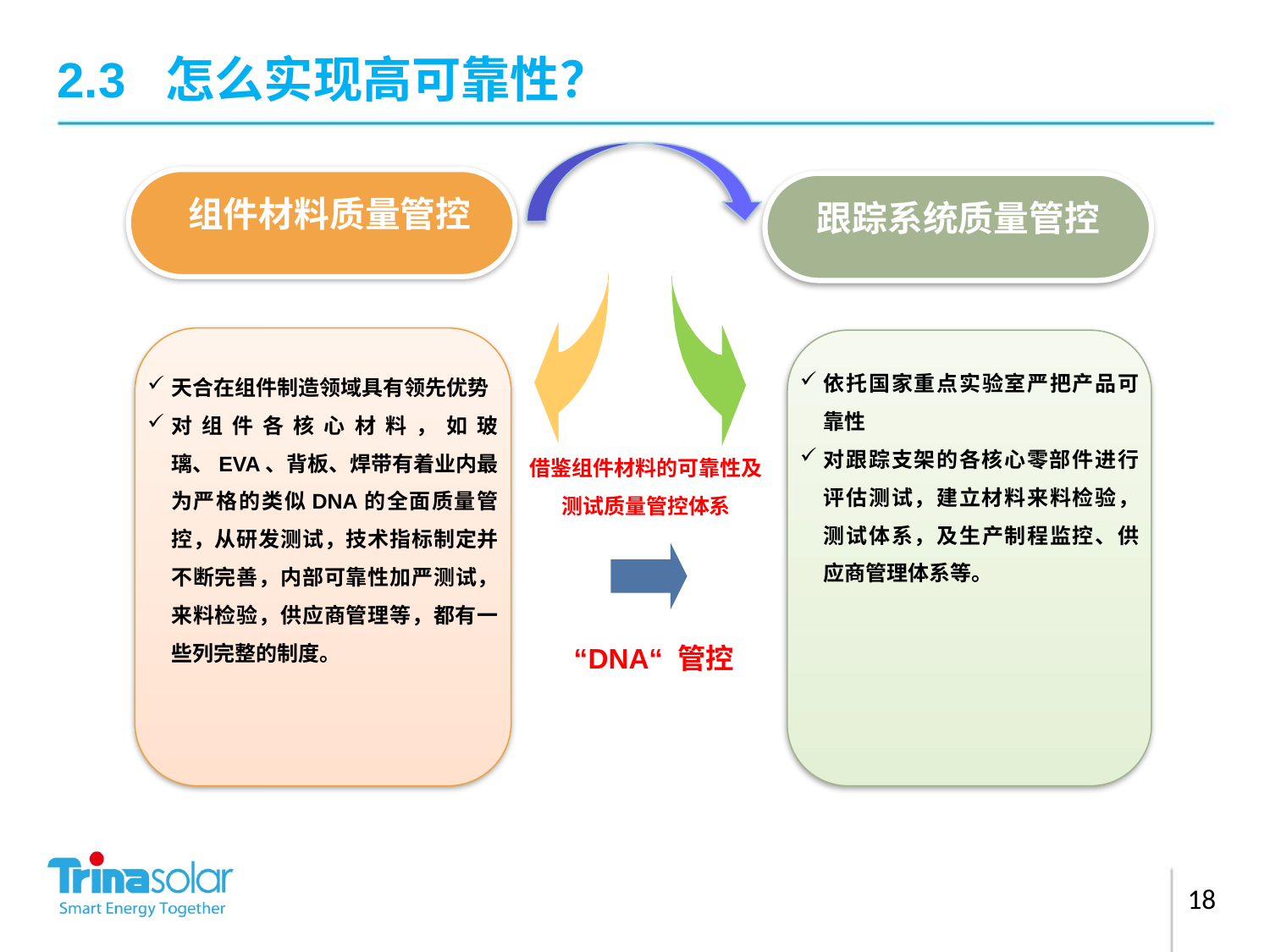

2.3  怎么实现高可靠性？

组件材料质量管控
跟踪系统质量管控

依托国家重点实验室严把产品可靠性
对跟踪支架的各核心零部件进行评估测试，建立材料来料检验，测试体系，及生产制程监控、供应商管理体系等。
天合在组件制造领域具有领先优势
对组件各核心材料，如玻璃、EVA、背板、焊带有着业内最为严格的类似DNA的全面质量管控，从研发测试，技术指标制定并不断完善，内部可靠性加严测试，来料检验，供应商管理等，都有一些列完整的制度。

借鉴组件材料的可靠性及测试质量管控体系
“DNA“ 管控
18